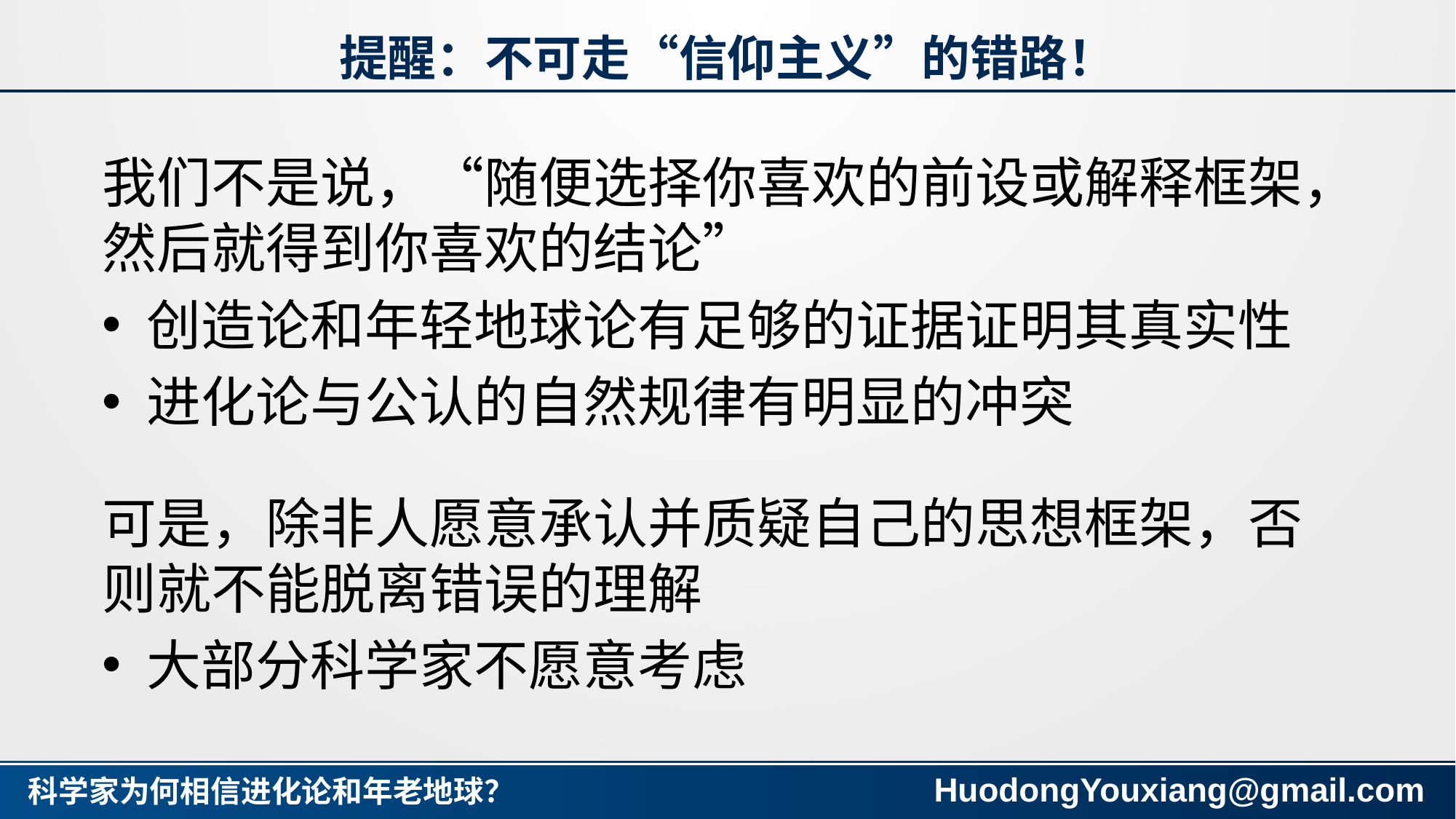

# 提醒：不可走“信仰主义”的错路！
我们不是说，“随便选择你喜欢的前设或解释框架，然后就得到你喜欢的结论”
 创造论和年轻地球论有足够的证据证明其真实性
 进化论与公认的自然规律有明显的冲突

可是，除非人愿意承认并质疑自己的思想框架，否则就不能脱离错误的理解
 大部分科学家不愿意考虑